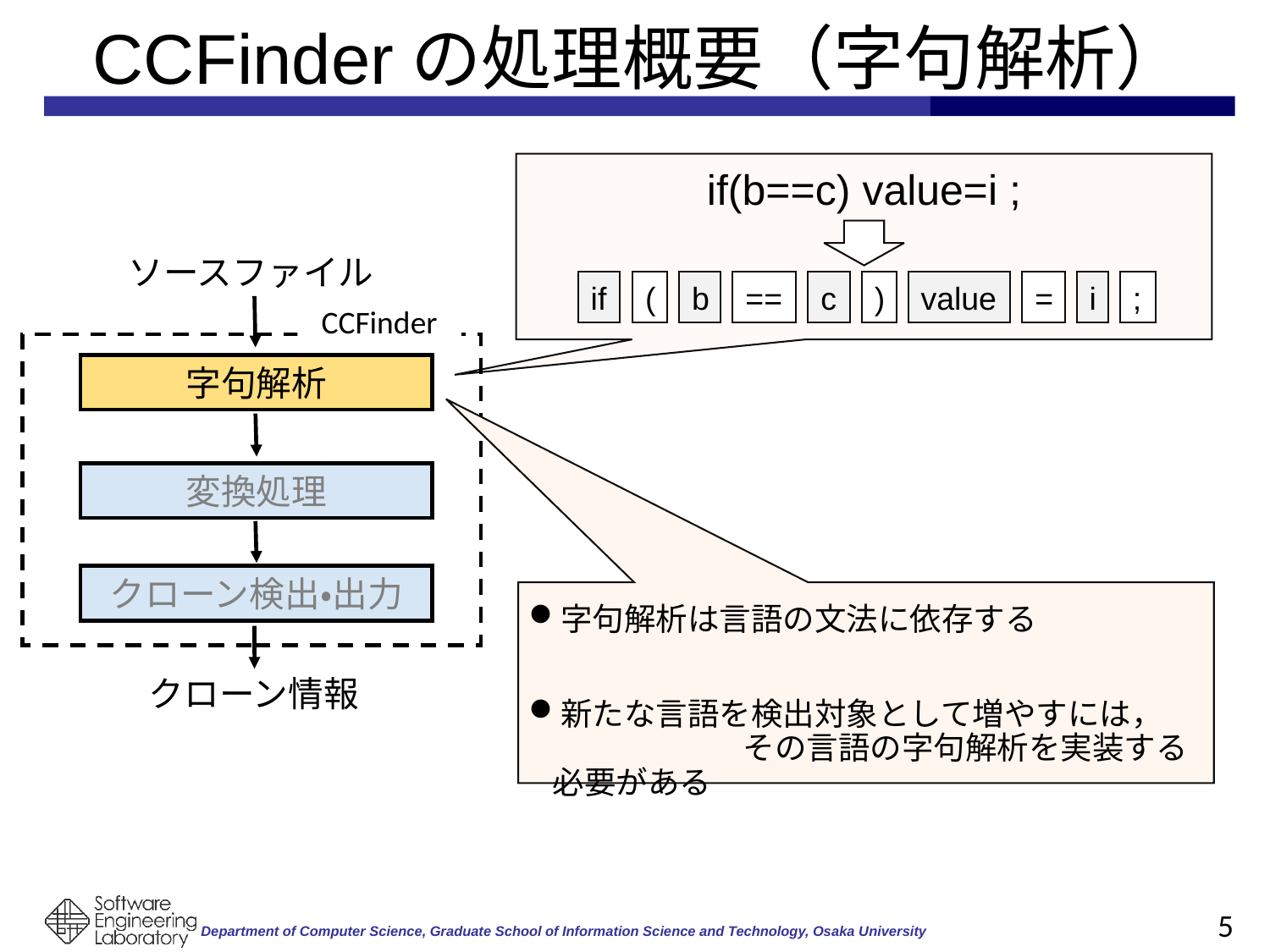

# CCFinderの処理概要（字句解析）
if(b==c) value=i ;

ソースファイル

CCFinder

字句解析

変換処理

クローン検出・出力

クローン情報
if
(
b
==
c
)
value
=
i
;

字句解析は言語の文法に依存する

新たな言語を検出対象として増やすには，　　　　　　　その言語の字句解析を実装する必要がある
5